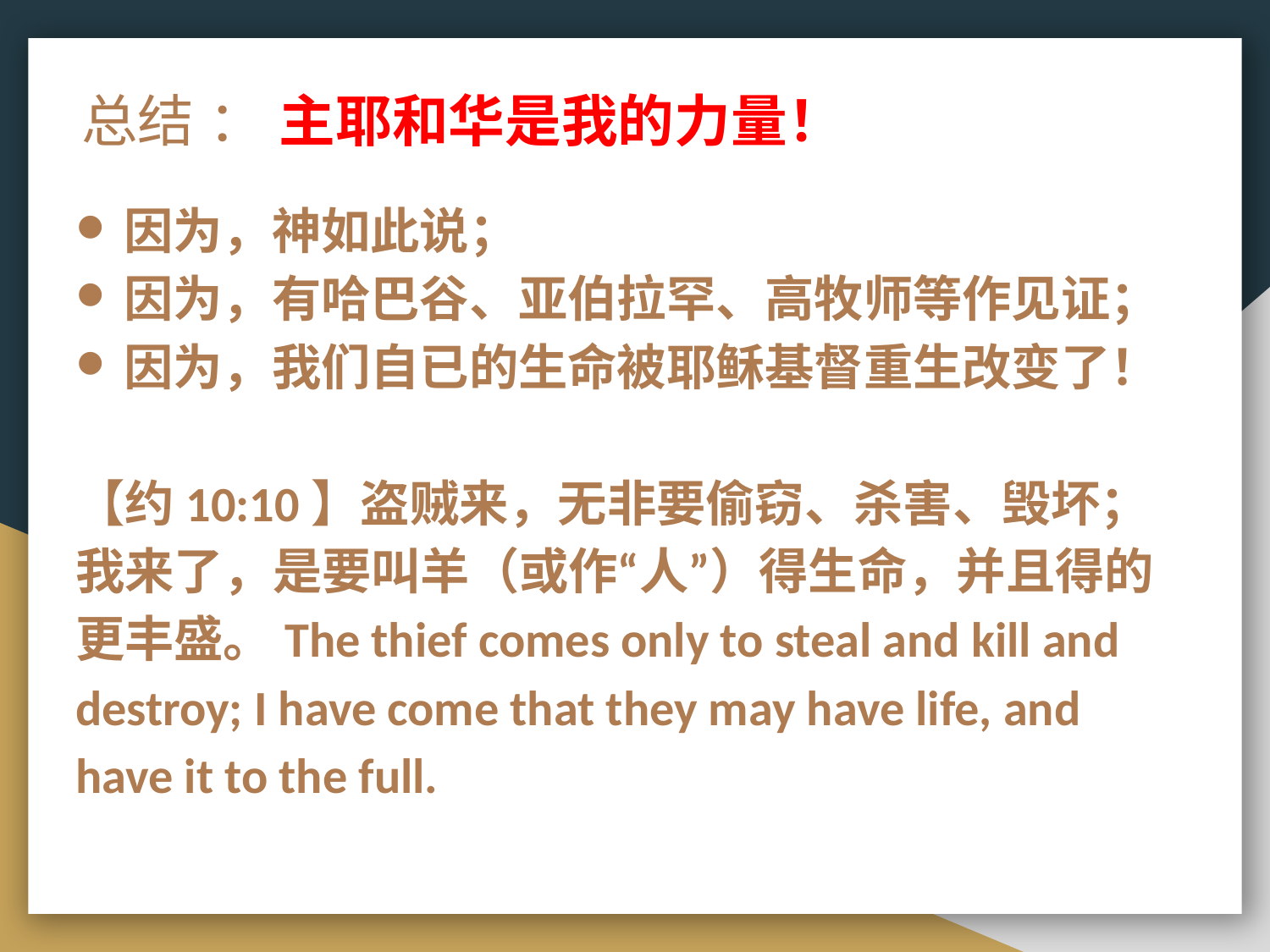

# 总结 ： 主耶和华是我的力量！
因为，神如此说；
因为，有哈巴谷、亚伯拉罕、高牧师等作见证；
因为，我们自已的生命被耶稣基督重生改变了！

【约10:10】盗贼来，无非要偷窃、杀害、毁坏；我来了，是要叫羊（或作“人”）得生命，并且得的更丰盛。The thief comes only to steal and kill and destroy; I have come that they may have life, and have it to the full.